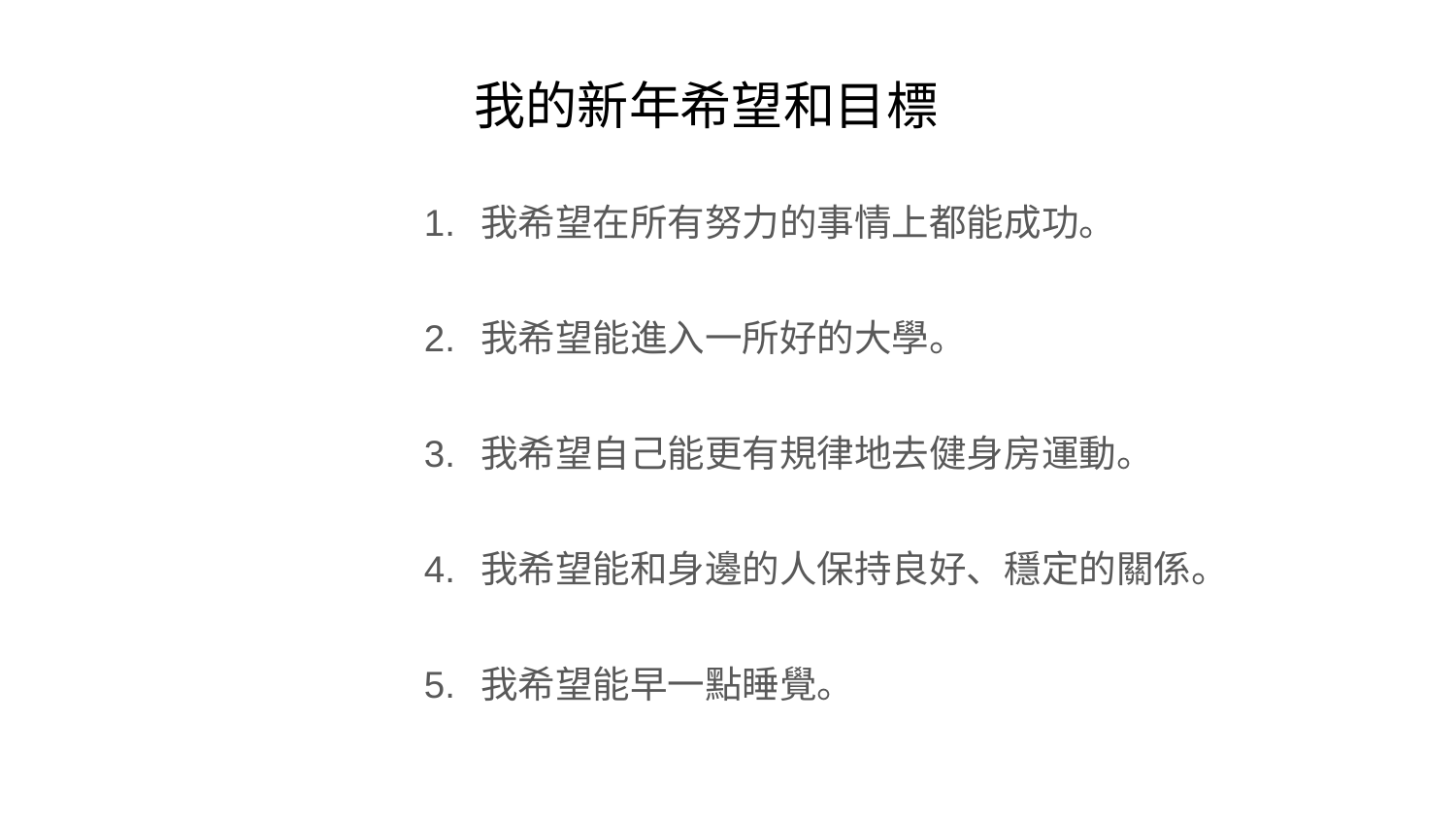

# 我的新年希望和目標
我希望在所有努力的事情上都能成功。

我希望能進入一所好的大學。

我希望自己能更有規律地去健身房運動。

我希望能和身邊的人保持良好、穩定的關係。

我希望能早一點睡覺。